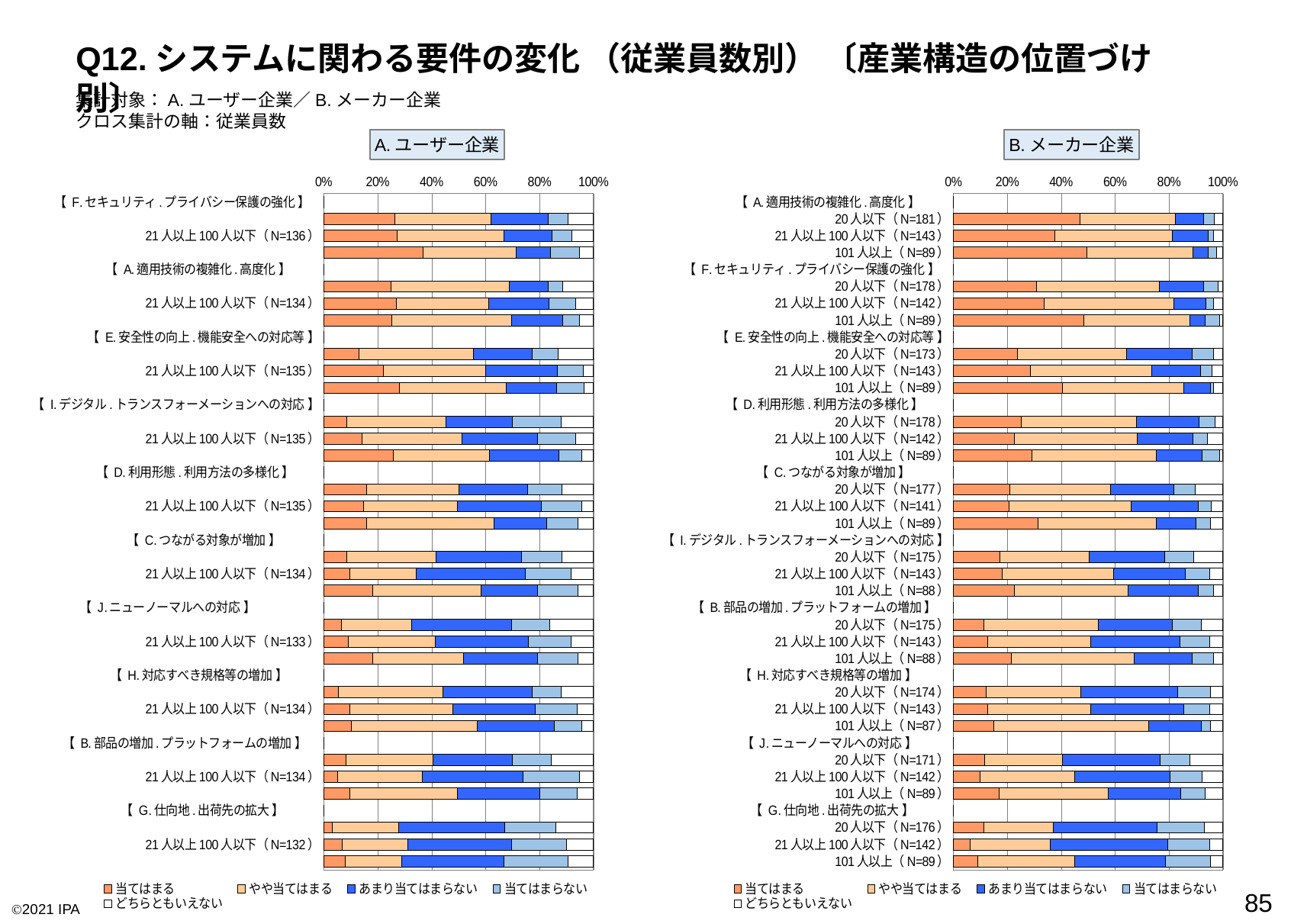

Q12.システムに関わる要件の変化 （従業員数別） 〔産業構造の位置づけ別〕
集計対象：A.ユーザー企業／B.メーカー企業
クロス集計の軸：従業員数
A.ユーザー企業
B.メーカー企業

### Chart

| Category | 当てはまる | やや当てはまる | あまり当てはまらない | 当てはまらない | どちらともいえない |
|---|---|---|---|---|---|
| 【 F.セキュリティ.プライバシー保護の強化 】    | 0.0 | 0.0 | 0.0 | 0.0 | 0.0 |
| 20人以下（N=95） | 0.2631578947368421 | 0.35789473684210527 | 0.21052631578947367 | 0.07368421052631578 | 0.09473684210526316 |
| 21人以上100人以下（N=136） | 0.27205882352941174 | 0.39705882352941174 | 0.17647058823529413 | 0.07352941176470588 | 0.08088235294117647 |
| 101人以上（N=139） | 0.3669064748201439 | 0.34532374100719426 | 0.12949640287769784 | 0.1079136690647482 | 0.050359712230215826 |
| 【 A.適用技術の複雑化.高度化 】          | 0.0 | 0.0 | 0.0 | 0.0 | 0.0 |
| 20人以下（N=96） | 0.25 | 0.4375 | 0.14583333333333334 | 0.052083333333333336 | 0.11458333333333333 |
| 21人以上100人以下（N=134） | 0.26865671641791045 | 0.34328358208955223 | 0.22388059701492538 | 0.09701492537313433 | 0.06716417910447761 |
| 101人以上（N=139） | 0.2517985611510791 | 0.4460431654676259 | 0.18705035971223022 | 0.06474820143884892 | 0.050359712230215826 |
| 【 E.安全性の向上.機能安全への対応等 】 | 0.0 | 0.0 | 0.0 | 0.0 | 0.0 |
| 20人以下（N=92） | 0.13043478260869565 | 0.42391304347826086 | 0.21739130434782608 | 0.09782608695652174 | 0.13043478260869565 |
| 21人以上100人以下（N=135） | 0.2222222222222222 | 0.37777777777777777 | 0.26666666666666666 | 0.0962962962962963 | 0.037037037037037035 |
| 101人以上（N=139） | 0.2805755395683453 | 0.39568345323741005 | 0.18705035971223022 | 0.10071942446043165 | 0.03597122302158273 |
| 【 I.デジタル.トランスフォーメーションへの対応 】 | 0.0 | 0.0 | 0.0 | 0.0 | 0.0 |
| 20人以下（N=93） | 0.08602150537634409 | 0.3655913978494624 | 0.24731182795698925 | 0.1827956989247312 | 0.11827956989247312 |
| 21人以上100人以下（N=135） | 0.14074074074074075 | 0.37037037037037035 | 0.2814814814814815 | 0.14074074074074075 | 0.06666666666666667 |
| 101人以上（N=140） | 0.2571428571428571 | 0.35714285714285715 | 0.2571428571428571 | 0.08571428571428572 | 0.04285714285714286 |
| 【 D.利用形態.利用方法の多様化 】         | 0.0 | 0.0 | 0.0 | 0.0 | 0.0 |
| 20人以下（N=94） | 0.1595744680851064 | 0.3404255319148936 | 0.2553191489361702 | 0.1276595744680851 | 0.11702127659574468 |
| 21人以上100人以下（N=135） | 0.14814814814814814 | 0.34814814814814815 | 0.3111111111111111 | 0.14814814814814814 | 0.044444444444444446 |
| 101人以上（N=138） | 0.15942028985507245 | 0.47101449275362317 | 0.1956521739130435 | 0.11594202898550725 | 0.057971014492753624 |
| 【 C.つながる対象が増加 】             | 0.0 | 0.0 | 0.0 | 0.0 | 0.0 |
| 20人以下（N=94） | 0.0851063829787234 | 0.32978723404255317 | 0.3191489361702128 | 0.14893617021276595 | 0.11702127659574468 |
| 21人以上100人以下（N=134） | 0.09701492537313433 | 0.2462686567164179 | 0.40298507462686567 | 0.17164179104477612 | 0.08208955223880597 |
| 101人以上（N=139） | 0.17985611510791366 | 0.4028776978417266 | 0.20863309352517986 | 0.1510791366906475 | 0.05755395683453238 |
| 【 J.ニューノーマルへの対応 】                     | 0.0 | 0.0 | 0.0 | 0.0 | 0.0 |
| 20人以下（N=92） | 0.06521739130434782 | 0.2608695652173913 | 0.3695652173913043 | 0.14130434782608695 | 0.16304347826086957 |
| 21人以上100人以下（N=133） | 0.09022556390977443 | 0.3233082706766917 | 0.3458646616541353 | 0.15789473684210525 | 0.08270676691729323 |
| 101人以上（N=139） | 0.17985611510791366 | 0.3381294964028777 | 0.2733812949640288 | 0.1510791366906475 | 0.05755395683453238 |
| 【 H.対応すべき規格等の増加 】           | 0.0 | 0.0 | 0.0 | 0.0 | 0.0 |
| 20人以下（N=93） | 0.053763440860215055 | 0.3870967741935484 | 0.3333333333333333 | 0.10752688172043011 | 0.11827956989247312 |
| 21人以上100人以下（N=134） | 0.09701492537313433 | 0.3805970149253731 | 0.30597014925373134 | 0.15671641791044777 | 0.05970149253731343 |
| 101人以上（N=139） | 0.10071942446043165 | 0.4676258992805755 | 0.28776978417266186 | 0.10071942446043165 | 0.04316546762589928 |
| 【 B.部品の増加.プラットフォームの増加 】     | 0.0 | 0.0 | 0.0 | 0.0 | 0.0 |
| 20人以下（N=96） | 0.08333333333333333 | 0.3229166666666667 | 0.2916666666666667 | 0.14583333333333334 | 0.15625 |
| 21人以上100人以下（N=134） | 0.05223880597014925 | 0.31343283582089554 | 0.373134328358209 | 0.208955223880597 | 0.05223880597014925 |
| 101人以上（N=135） | 0.0962962962962963 | 0.4 | 0.3037037037037037 | 0.14074074074074075 | 0.05925925925925926 |
| 【 G.仕向地.出荷先の拡大 】            | 0.0 | 0.0 | 0.0 | 0.0 | 0.0 |
| 20人以下（N=94） | 0.031914893617021274 | 0.24468085106382978 | 0.39361702127659576 | 0.19148936170212766 | 0.13829787234042554 |
| 21人以上100人以下（N=132） | 0.06818181818181818 | 0.24242424242424243 | 0.38636363636363635 | 0.20454545454545456 | 0.09848484848484848 |
| 101人以上（N=139） | 0.07913669064748201 | 0.20863309352517986 | 0.381294964028777 | 0.23741007194244604 | 0.09352517985611511 |

### Chart

| Category | 当てはまる | やや当てはまる | あまり当てはまらない | 当てはまらない | どちらともいえない |
|---|---|---|---|---|---|
| 【 A.適用技術の複雑化.高度化 】          | 0.0 | 0.0 | 0.0 | 0.0 | 0.0 |
| 20人以下（N=181） | 0.4696132596685083 | 0.35359116022099446 | 0.10497237569060773 | 0.03867403314917127 | 0.03314917127071823 |
| 21人以上100人以下（N=143） | 0.3776223776223776 | 0.43356643356643354 | 0.13286713286713286 | 0.02097902097902098 | 0.03496503496503497 |
| 101人以上（N=89） | 0.4943820224719101 | 0.39325842696629215 | 0.056179775280898875 | 0.033707865168539325 | 0.02247191011235955 |
| 【 F.セキュリティ.プライバシー保護の強化 】    | 0.0 | 0.0 | 0.0 | 0.0 | 0.0 |
| 20人以下（N=178） | 0.3089887640449438 | 0.4550561797752809 | 0.16292134831460675 | 0.056179775280898875 | 0.016853932584269662 |
| 21人以上100人以下（N=142） | 0.3380281690140845 | 0.4788732394366197 | 0.11971830985915492 | 0.028169014084507043 | 0.035211267605633804 |
| 101人以上（N=89） | 0.48314606741573035 | 0.39325842696629215 | 0.056179775280898875 | 0.056179775280898875 | 0.011235955056179775 |
| 【 E.安全性の向上.機能安全への対応等 】 | 0.0 | 0.0 | 0.0 | 0.0 | 0.0 |
| 20人以下（N=173） | 0.23699421965317918 | 0.4046242774566474 | 0.24277456647398843 | 0.08092485549132948 | 0.03468208092485549 |
| 21人以上100人以下（N=143） | 0.2867132867132867 | 0.44755244755244755 | 0.18181818181818182 | 0.04195804195804196 | 0.04195804195804196 |
| 101人以上（N=89） | 0.4044943820224719 | 0.449438202247191 | 0.10112359550561797 | 0.011235955056179775 | 0.033707865168539325 |
| 【 D.利用形態.利用方法の多様化 】         | 0.0 | 0.0 | 0.0 | 0.0 | 0.0 |
| 20人以下（N=178） | 0.25280898876404495 | 0.42696629213483145 | 0.2303370786516854 | 0.06179775280898876 | 0.028089887640449437 |
| 21人以上100人以下（N=142） | 0.22535211267605634 | 0.45774647887323944 | 0.20422535211267606 | 0.056338028169014086 | 0.056338028169014086 |
| 101人以上（N=89） | 0.29213483146067415 | 0.4606741573033708 | 0.16853932584269662 | 0.06741573033707865 | 0.011235955056179775 |
| 【 C.つながる対象が増加 】             | 0.0 | 0.0 | 0.0 | 0.0 | 0.0 |
| 20人以下（N=177） | 0.20903954802259886 | 0.3728813559322034 | 0.23728813559322035 | 0.07909604519774012 | 0.1016949152542373 |
| 21人以上100人以下（N=141） | 0.20567375886524822 | 0.45390070921985815 | 0.24822695035460993 | 0.04964539007092199 | 0.0425531914893617 |
| 101人以上（N=89） | 0.3146067415730337 | 0.43820224719101125 | 0.14606741573033707 | 0.056179775280898875 | 0.0449438202247191 |
| 【 I.デジタル.トランスフォーメーションへの対応 】 | 0.0 | 0.0 | 0.0 | 0.0 | 0.0 |
| 20人以下（N=175） | 0.17142857142857143 | 0.3314285714285714 | 0.28 | 0.10857142857142857 | 0.10857142857142857 |
| 21人以上100人以下（N=143） | 0.18181818181818182 | 0.4125874125874126 | 0.26573426573426573 | 0.09090909090909091 | 0.04895104895104895 |
| 101人以上（N=88） | 0.22727272727272727 | 0.42045454545454547 | 0.26136363636363635 | 0.056818181818181816 | 0.03409090909090909 |
| 【 B.部品の増加.プラットフォームの増加 】     | 0.0 | 0.0 | 0.0 | 0.0 | 0.0 |
| 20人以下（N=175） | 0.11428571428571428 | 0.4228571428571429 | 0.2742857142857143 | 0.10857142857142857 | 0.08 |
| 21人以上100人以下（N=143） | 0.1258741258741259 | 0.38461538461538464 | 0.32867132867132864 | 0.11188811188811189 | 0.04895104895104895 |
| 101人以上（N=88） | 0.2159090909090909 | 0.45454545454545453 | 0.2159090909090909 | 0.07954545454545454 | 0.03409090909090909 |
| 【 H.対応すべき規格等の増加 】           | 0.0 | 0.0 | 0.0 | 0.0 | 0.0 |
| 20人以下（N=174） | 0.1206896551724138 | 0.3505747126436782 | 0.3620689655172414 | 0.1206896551724138 | 0.04597701149425287 |
| 21人以上100人以下（N=143） | 0.1258741258741259 | 0.38461538461538464 | 0.34265734265734266 | 0.0979020979020979 | 0.04895104895104895 |
| 101人以上（N=87） | 0.14942528735632185 | 0.5747126436781609 | 0.19540229885057472 | 0.034482758620689655 | 0.04597701149425287 |
| 【 J.ニューノーマルへの対応 】           | 0.0 | 0.0 | 0.0 | 0.0 | 0.0 |
| 20人以下（N=171） | 0.11695906432748537 | 0.28654970760233917 | 0.36257309941520466 | 0.1111111111111111 | 0.12280701754385964 |
| 21人以上100人以下（N=142） | 0.09859154929577464 | 0.352112676056338 | 0.352112676056338 | 0.11971830985915492 | 0.07746478873239436 |
| 101人以上（N=89） | 0.16853932584269662 | 0.4044943820224719 | 0.2696629213483146 | 0.0898876404494382 | 0.06741573033707865 |
| 【 G.仕向地.出荷先の拡大 】            | 0.0 | 0.0 | 0.0 | 0.0 | 0.0 |
| 20人以下（N=176） | 0.11363636363636363 | 0.2556818181818182 | 0.38636363636363635 | 0.17613636363636365 | 0.06818181818181818 |
| 21人以上100人以下（N=142） | 0.06338028169014084 | 0.29577464788732394 | 0.43661971830985913 | 0.15492957746478872 | 0.04929577464788732 |
| 101人以上（N=89） | 0.0898876404494382 | 0.3595505617977528 | 0.33707865168539325 | 0.16853932584269662 | 0.0449438202247191 |